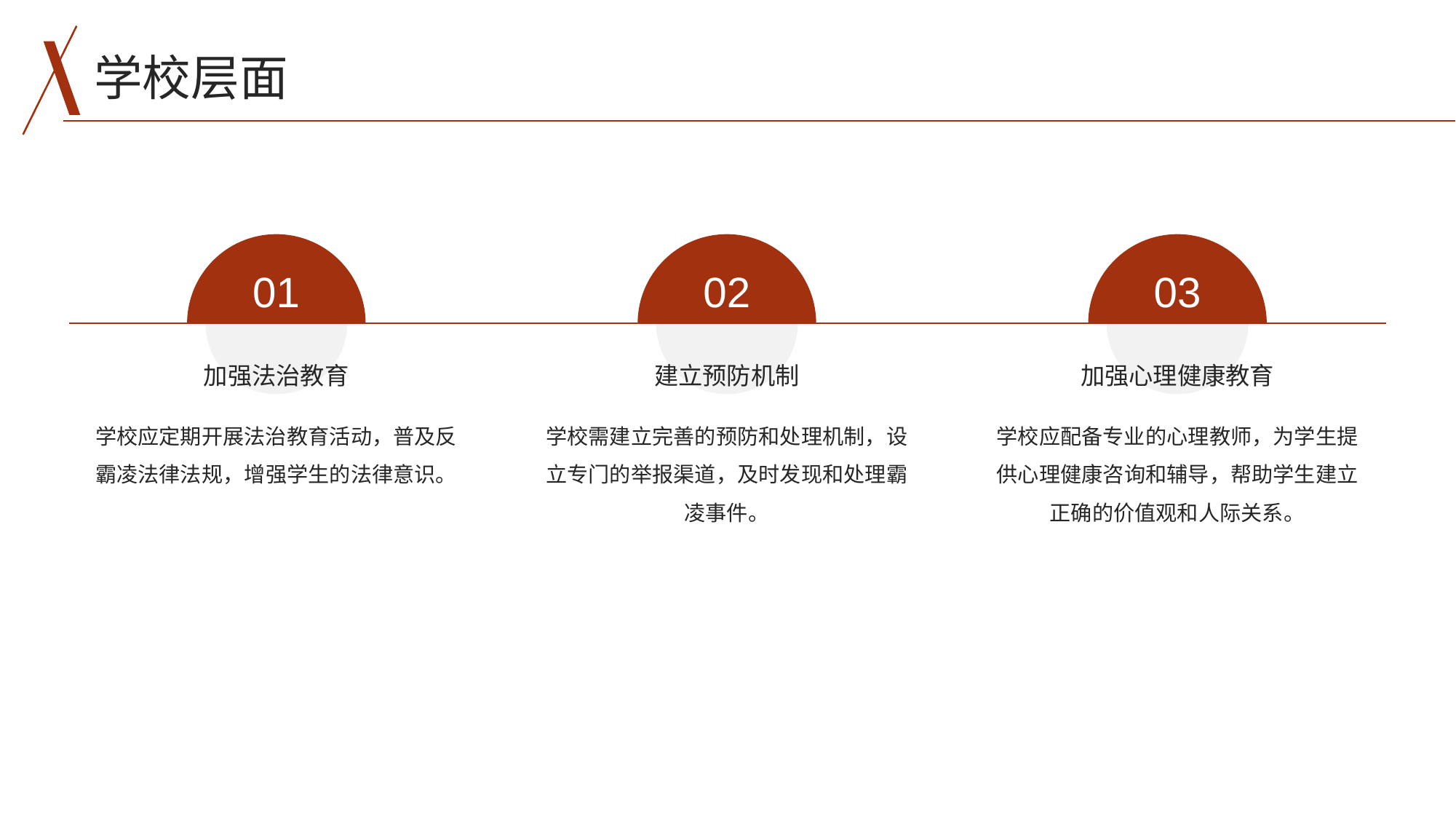

学校层面

01
02
03
加强法治教育
建立预防机制
加强心理健康教育
学校应定期开展法治教育活动，普及反霸凌法律法规，增强学生的法律意识。
学校需建立完善的预防和处理机制，设立专门的举报渠道，及时发现和处理霸凌事件。
学校应配备专业的心理教师，为学生提供心理健康咨询和辅导，帮助学生建立正确的价值观和人际关系。